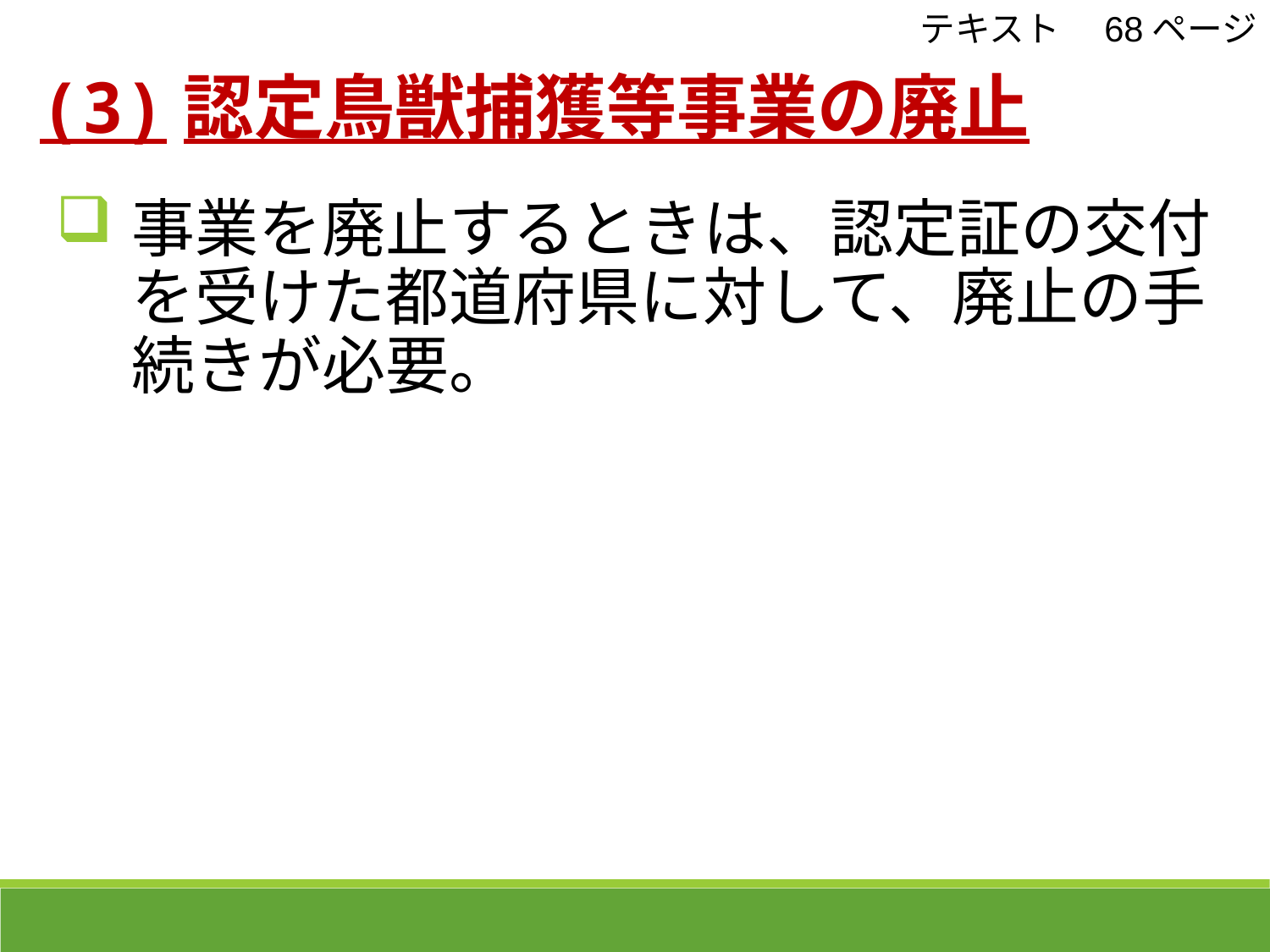

テキスト　68ページ
 (3)認定鳥獣捕獲等事業の廃止
事業を廃止するときは、認定証の交付を受けた都道府県に対して、廃止の手続きが必要。